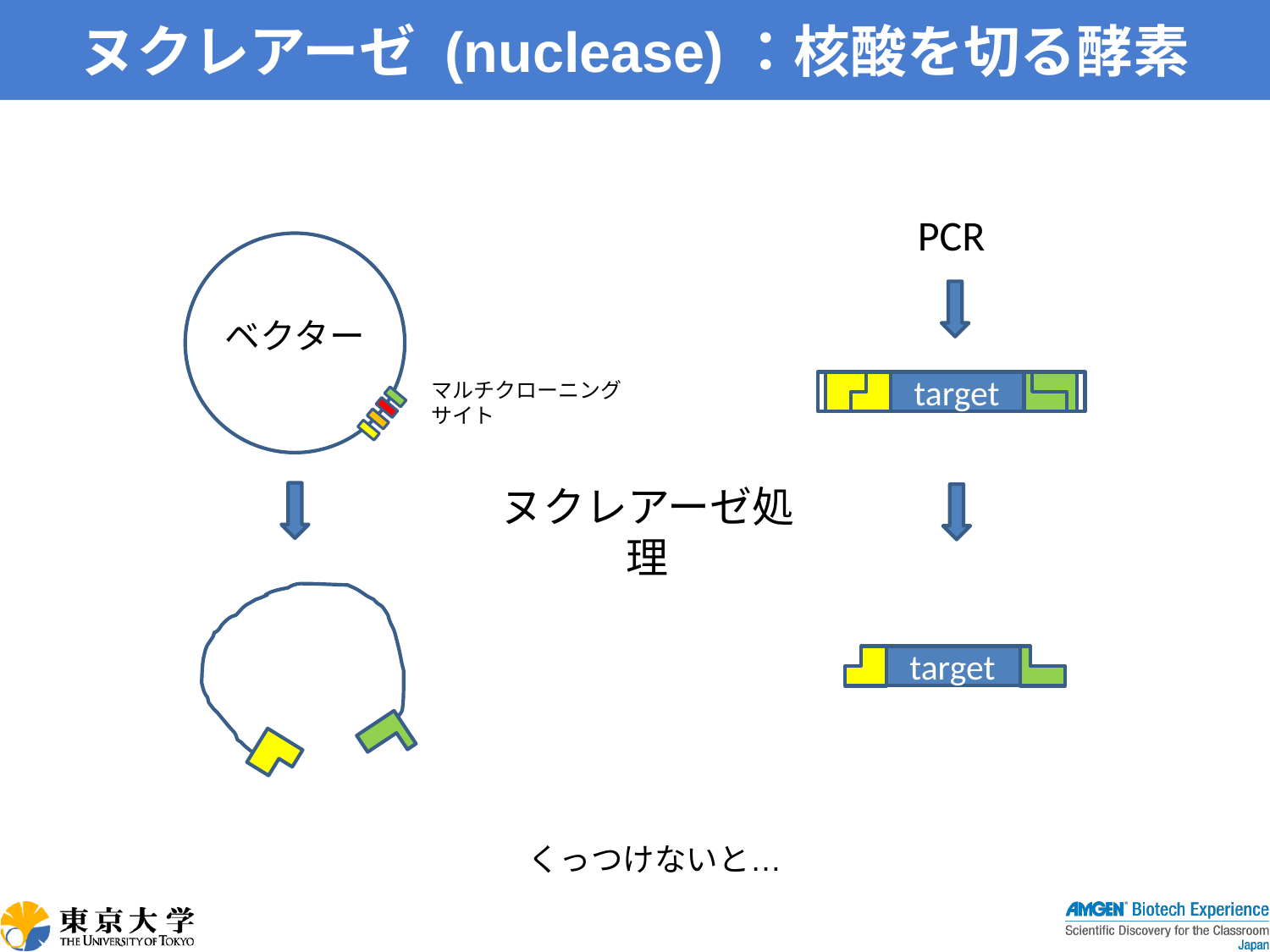

# ヌクレアーゼ (nuclease)：核酸を切る酵素
PCR

ベクター
マルチクローニング
サイト

target

ヌクレアーゼ処理

target

くっつけないと…